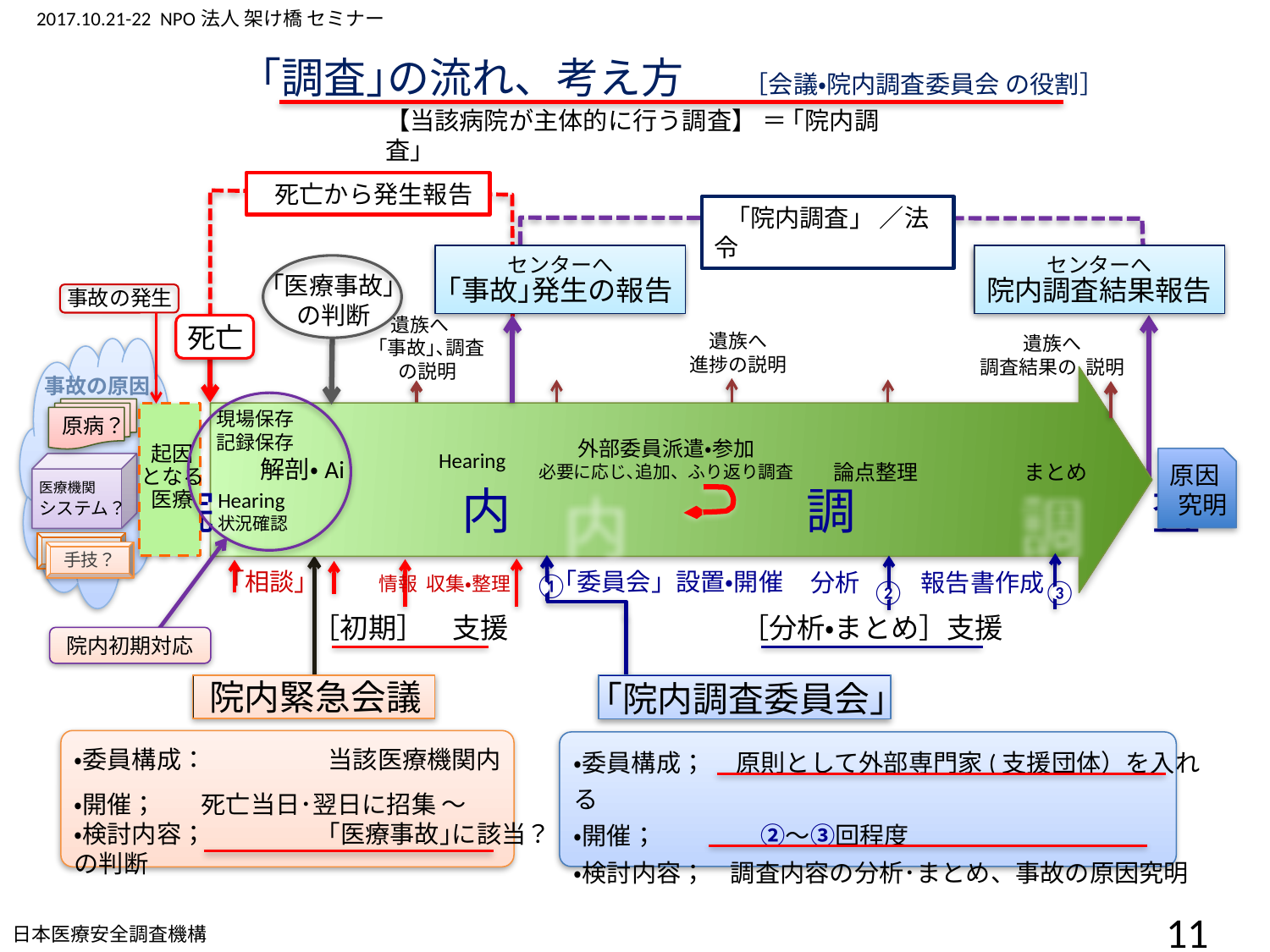

｢調査｣の流れ、考え方　　［会議・院内調査委員会 の役割］
【当該病院が主体的に行う調査】 ＝ ｢院内調査｣
 死亡から発生報告

 「院内調査」 ／法令

センターへ
｢事故｣発生の報告
センターへ
院内調査結果報告

｢医療事故｣
の判断
事故の発生

      遺族へ
   ｢事故｣､調査
　　の説明
死亡

遺族へ
進捗の説明
遺族へ
調査結果の  説明

現場保存
記録保存

原病？
外部委員派遣・参加
必要に応じ､追加、ふり返り調査
起因
となる
医療
Hearing
解剖・Ai

原因
  究明
論点整理　　　　　まとめ

医療機関
システム？
院　　　　　内　　　　　　調　　　　　　査
Hearing
状況確認

事故の原因

院内初期対応

手技？
分析　  　報告書作成
●
●
③
②
［分析・まとめ］支援
●
①

｢院内調査委員会｣

「委員会」設置・開催

・委員構成； 　原則として外部専門家(支援団体）を入れる
・開催；　 　　　②〜③回程度
・検討内容；　調査内容の分析･まとめ、事故の原因究明
院内緊急会議

・委員構成：	当該医療機関内
・開催；	死亡当日･翌日に招集 〜
・検討内容；	｢医療事故｣に該当？の判断
｢相談｣　 　　  情報  収集・整理
［初期］　支援